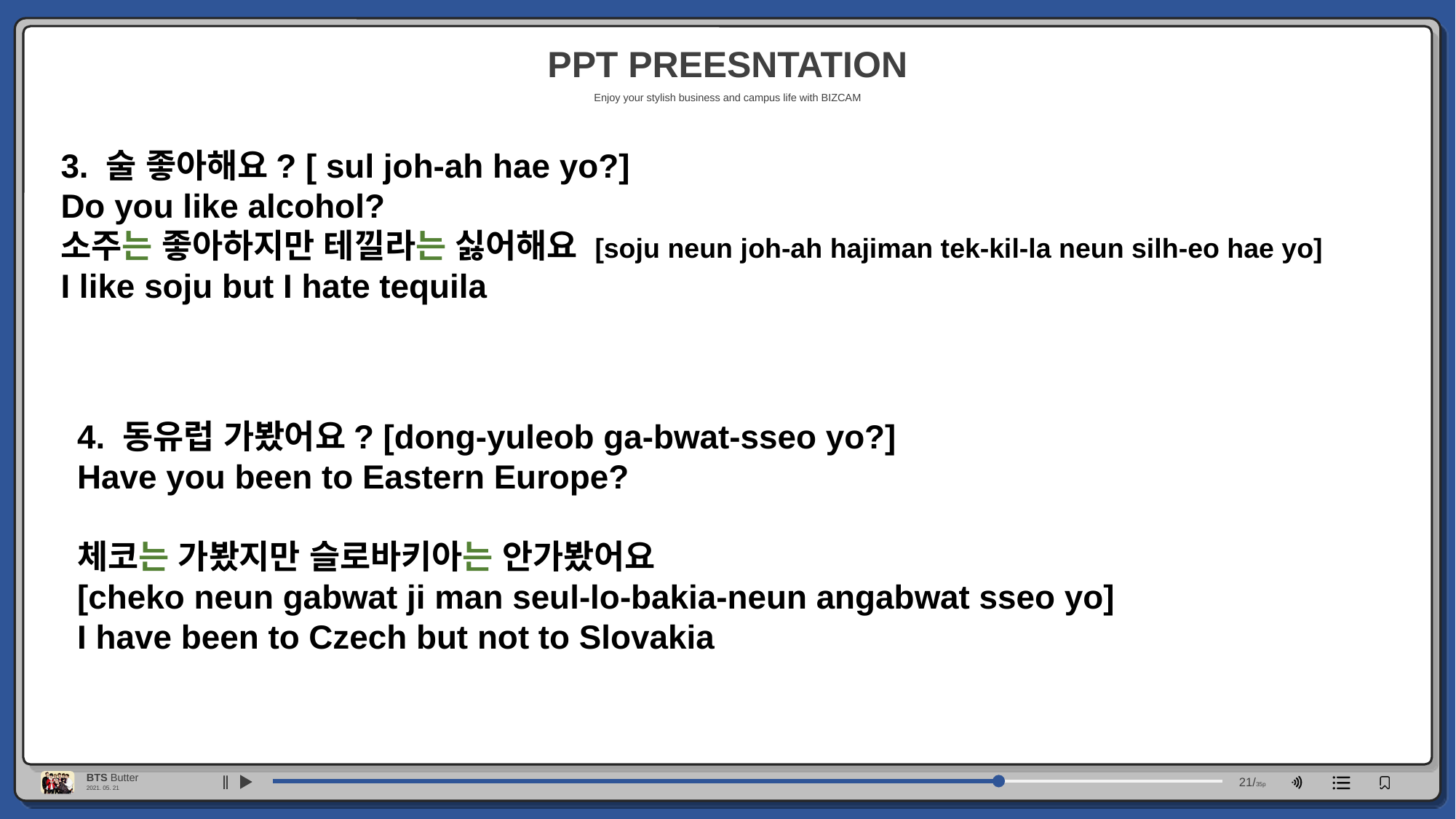

PPT PREESNTATION
Enjoy your stylish business and campus life with BIZCAM
BTS Butter
2021. 05. 21
21/35p

3. 술 좋아해요? [ sul joh-ah hae yo?]
Do you like alcohol?
소주는 좋아하지만 테낄라는 싫어해요 [soju neun joh-ah hajiman tek-kil-la neun silh-eo hae yo]
I like soju but I hate tequila
4. 동유럽 가봤어요? [dong-yuleob ga-bwat-sseo yo?]
Have you been to Eastern Europe?

체코는 가봤지만 슬로바키아는 안가봤어요
[cheko neun gabwat ji man seul-lo-bakia-neun angabwat sseo yo]
I have been to Czech but not to Slovakia